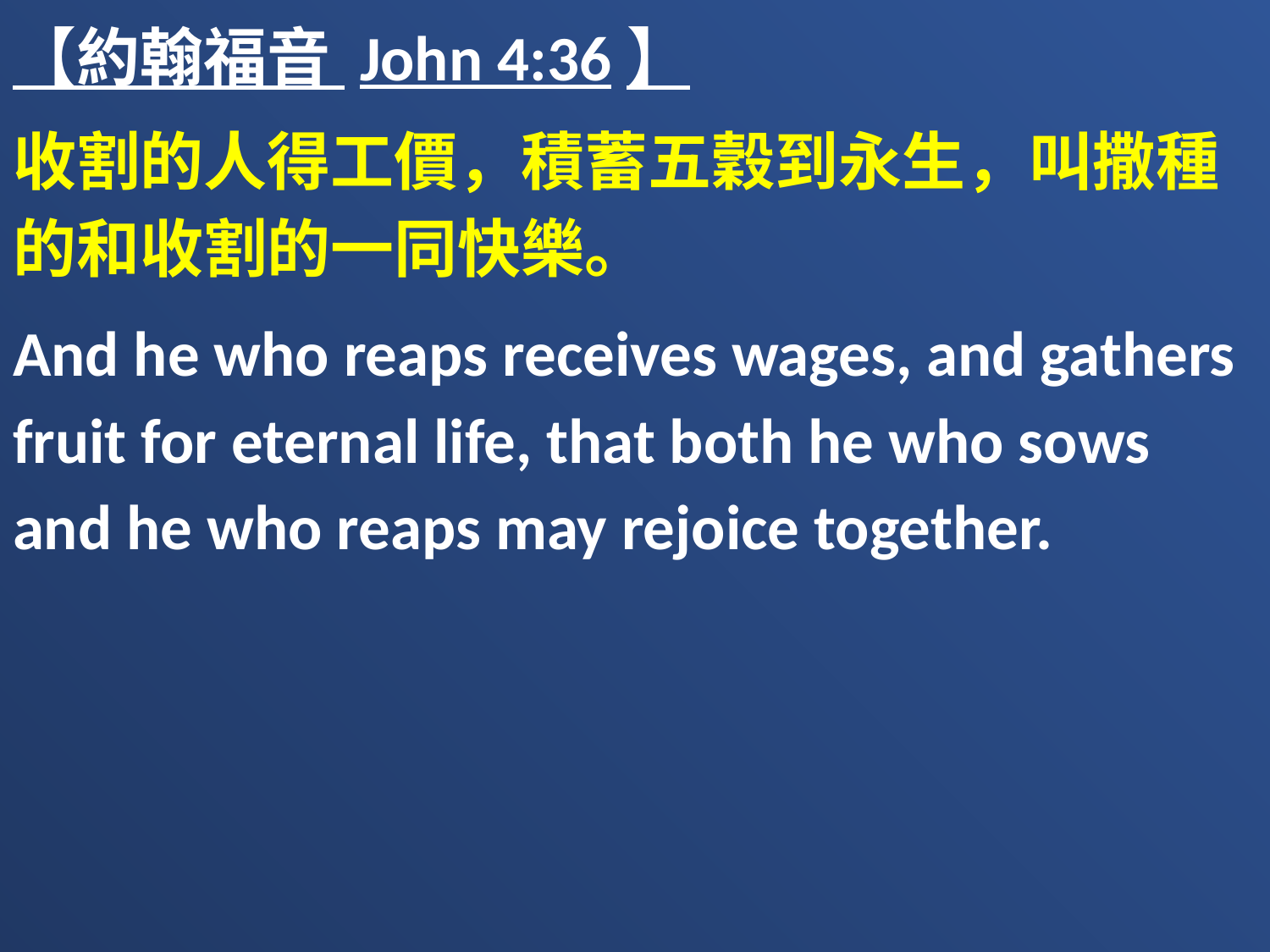

【約翰福音 John 4:36】
收割的人得工價，積蓄五穀到永生，叫撒種的和收割的一同快樂。
And he who reaps receives wages, and gathers fruit for eternal life, that both he who sows and he who reaps may rejoice together.